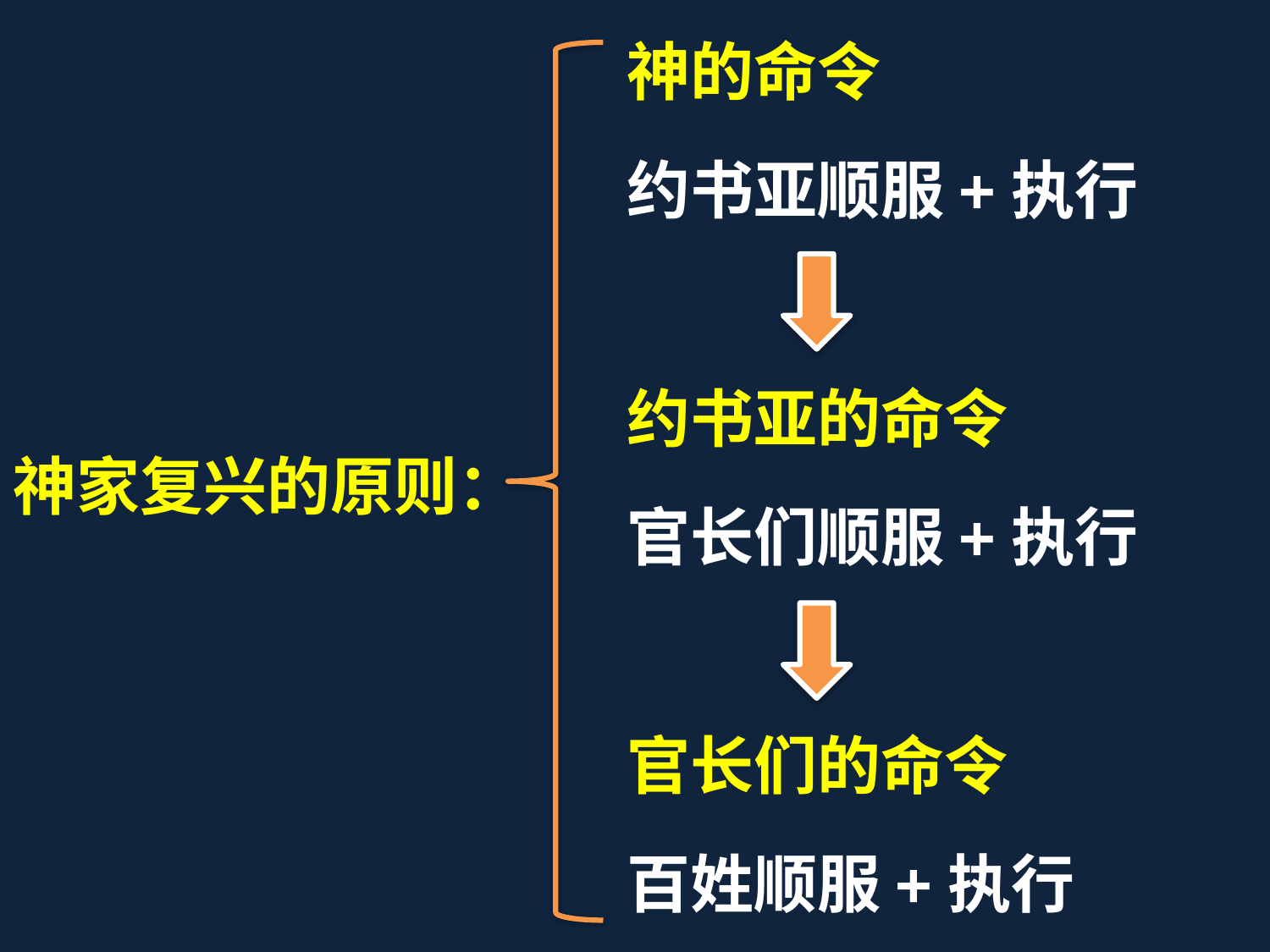

神的命令
约书亚顺服+执行
约书亚的命令
官长们顺服+执行
官长们的命令
百姓顺服+执行

神家复兴的原则：